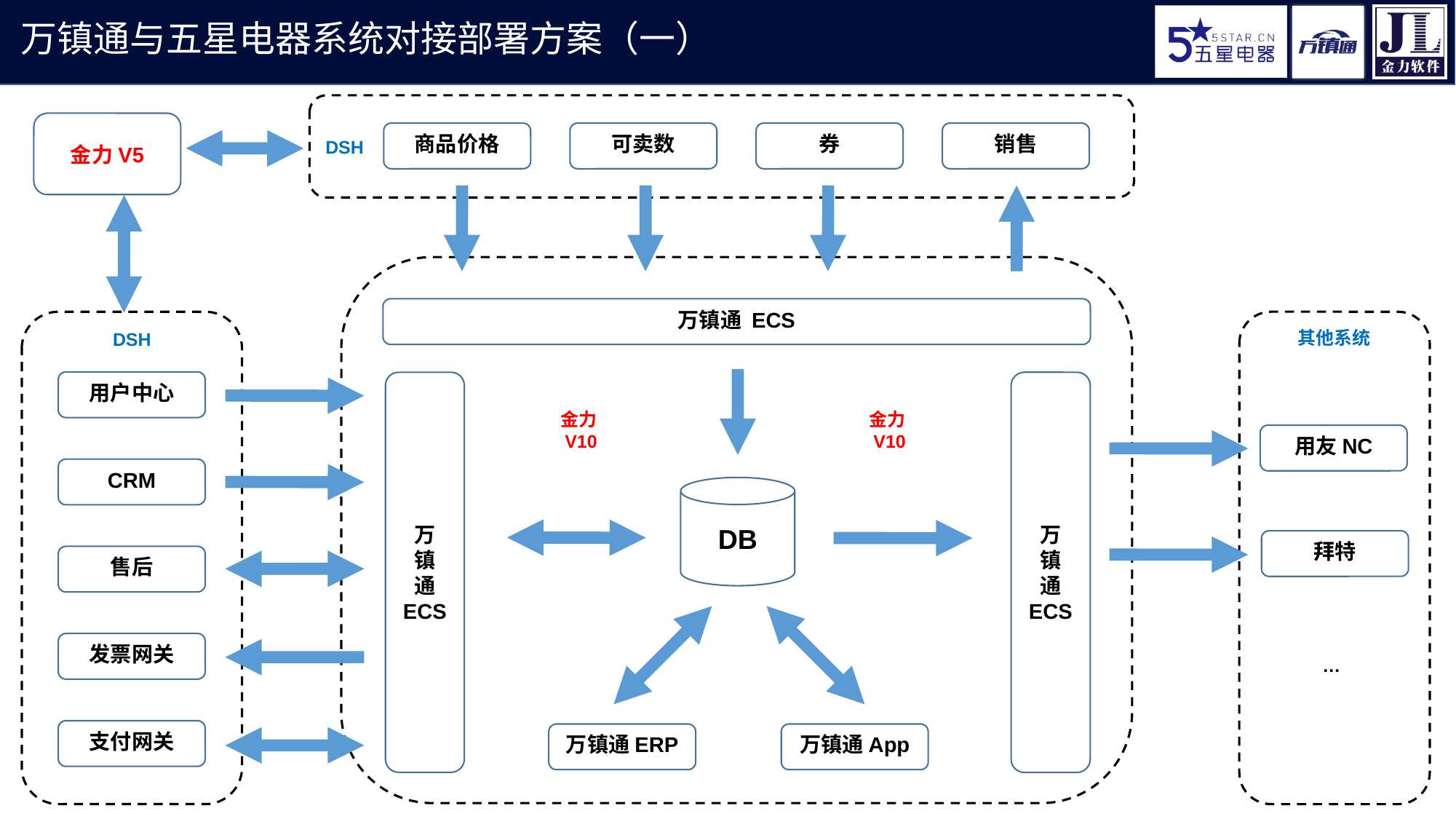

万镇通与五星电器系统对接部署方案（一）
DSH
金力V5
商品价格
可卖数
券
销售

万镇通 ECS
DSH
其他系统
用户中心
万
镇
通
ECS
万
镇
通
ECS
金力V10
金力V10
用友NC
CRM
DB
拜特
售后
发票网关
…
支付网关
万镇通ERP
万镇通App